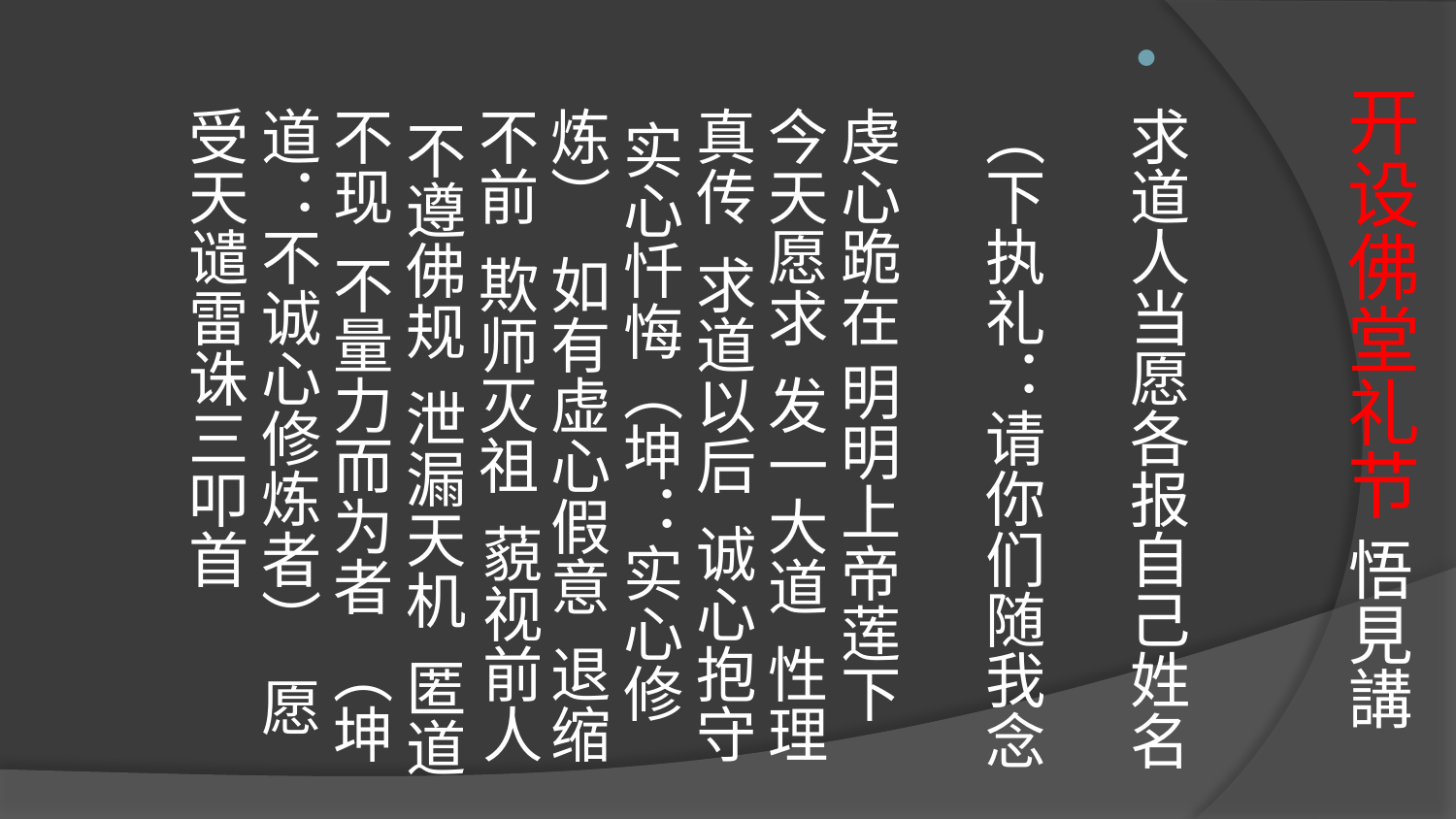

# 开设佛堂礼节 悟見講
求道人当愿各报自己姓名
（下执礼：请你们随我念
虔心跪在 明明上帝莲下  今天愿求  发一大道  性理真传  求道以后  诚心抱守  实心忏悔（坤：实心修炼）  如有虚心假意  退缩不前  欺师灭祖  藐视前人  不遵佛规  泄漏天机  匿道不现  不量力而为者  （坤道：不诚心修炼者）  愿受天谴雷诛三叩首